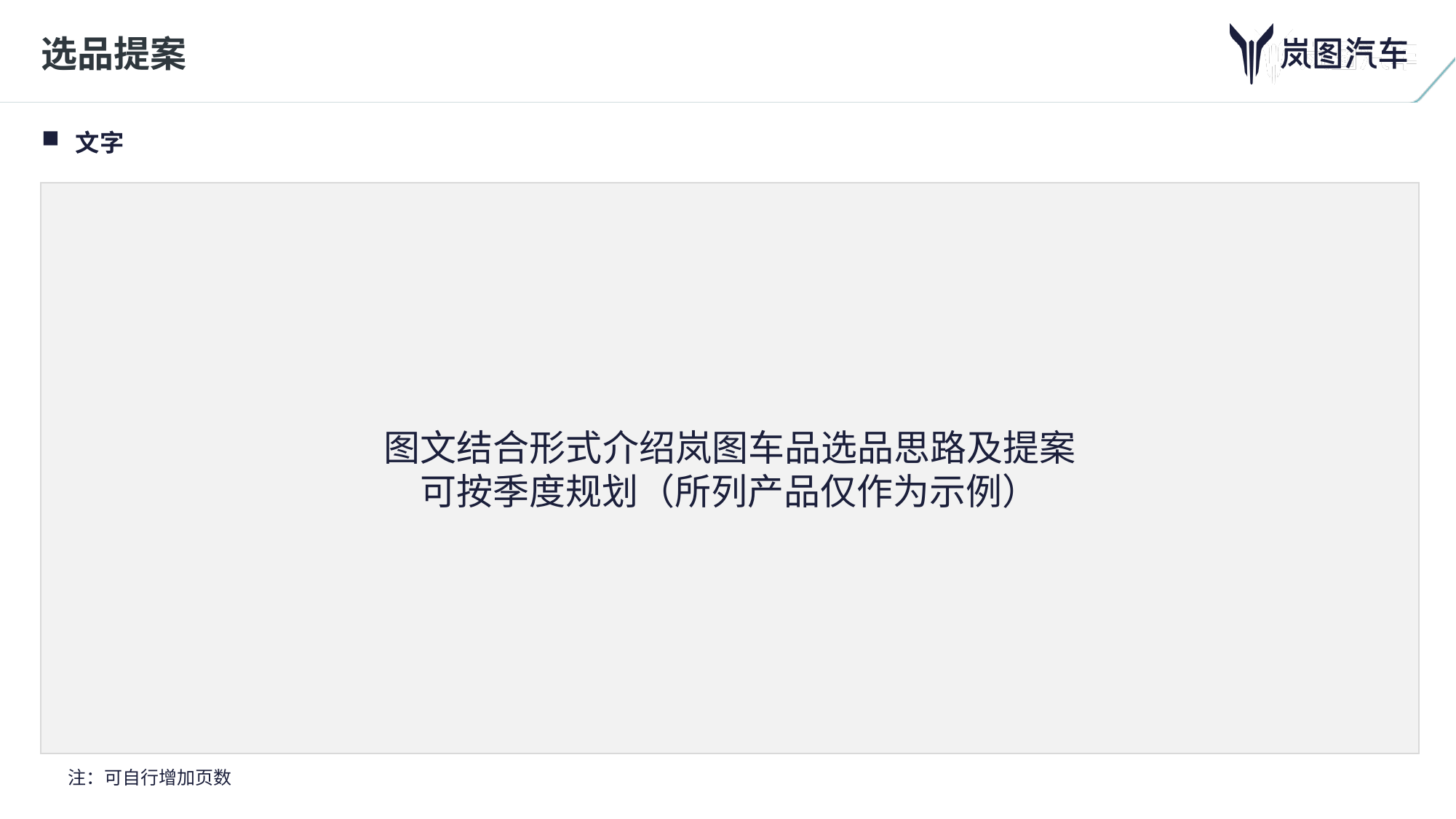

# 选品提案
文字
图文结合形式介绍岚图车品选品思路及提案
可按季度规划（所列产品仅作为示例）
注：可自行增加页数